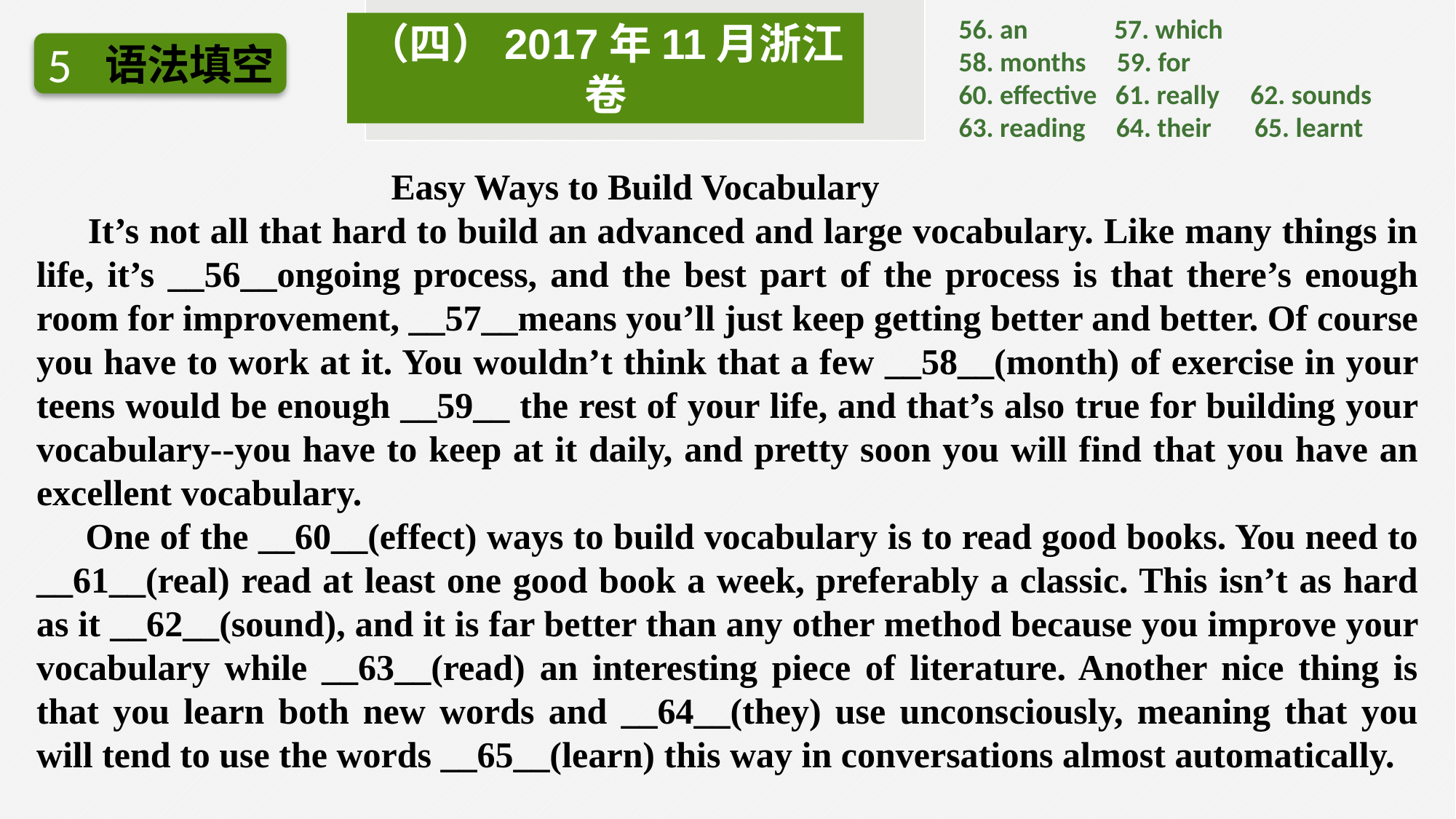

56. an              57. which
58. months     59. for
60. effective   61. really     62. sounds      63. reading     64. their       65. learnt
（四）2017年11月浙江卷
语法填空
5
                                       Easy Ways to Build Vocabulary
     It’s not all that hard to build an advanced and large vocabulary. Like many things in life, it’s __56__ongoing process, and the best part of the process is that there’s enough room for improvement, __57__means you’ll just keep getting better and better. Of course you have to work at it. You wouldn’t think that a few __58__(month) of exercise in your teens would be enough __59__ the rest of your life, and that’s also true for building your vocabulary--you have to keep at it daily, and pretty soon you will find that you have an excellent vocabulary.
     One of the __60__(effect) ways to build vocabulary is to read good books. You need to __61__(real) read at least one good book a week, preferably a classic. This isn’t as hard as it __62__(sound), and it is far better than any other method because you improve your vocabulary while __63__(read) an interesting piece of literature. Another nice thing is that you learn both new words and __64__(they) use unconsciously, meaning that you will tend to use the words __65__(learn) this way in conversations almost automatically.